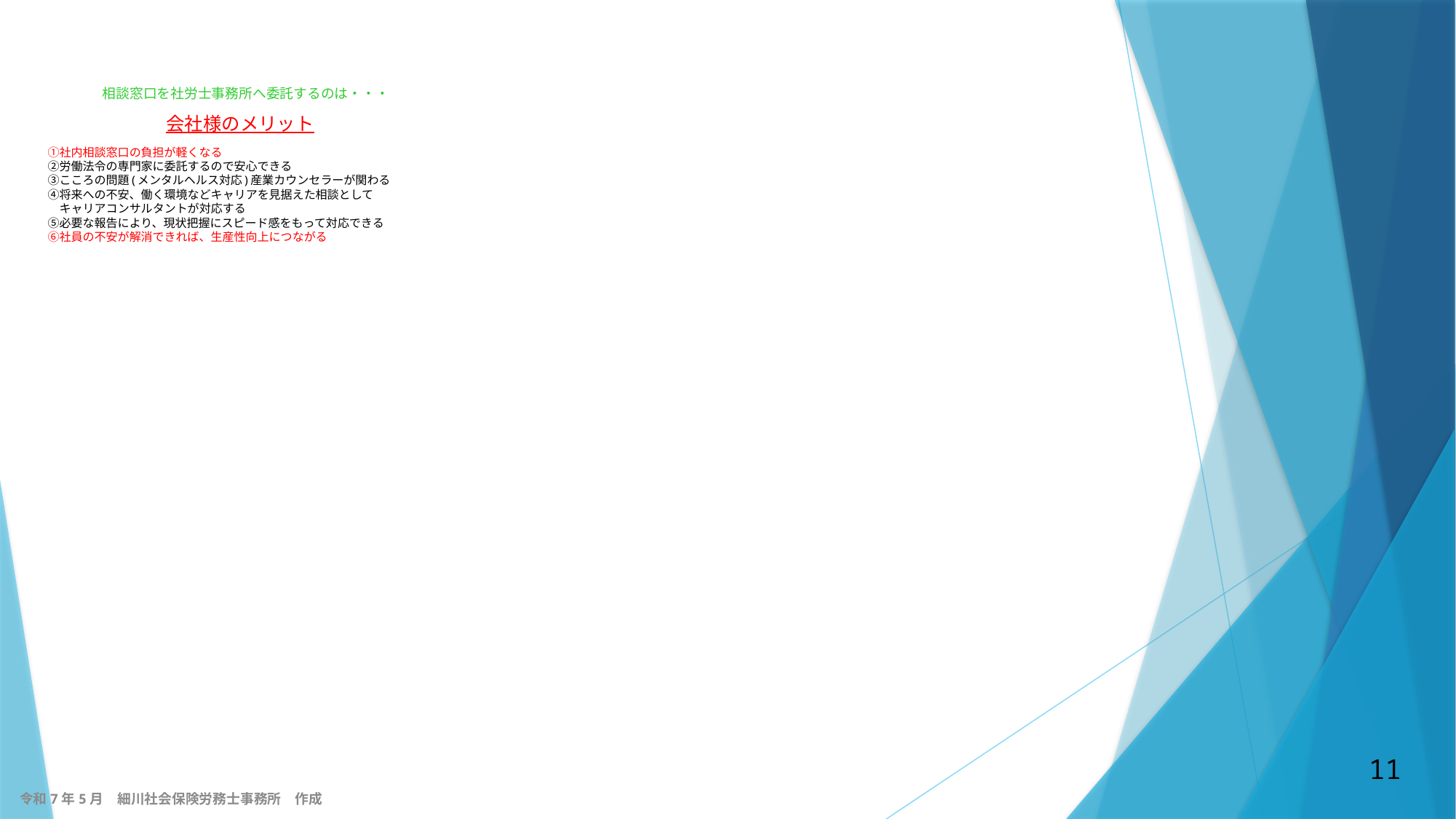

# 相談窓口を社労士事務所へ委託するのは・・・ 　　　　　　　　　　　　　会社様のメリット ①社内相談窓口の負担が軽くなる ②労働法令の専門家に委託するので安心できる ③こころの問題(メンタルヘルス対応)産業カウンセラーが関わる ④将来への不安、働く環境などキャリアを見据えた相談として 　キャリアコンサルタントが対応する ⑤必要な報告により、現状把握にスピード感をもって対応できる ⑥社員の不安が解消できれば、生産性向上につながる
11
令和7年5月　細川社会保険労務士事務所　作成